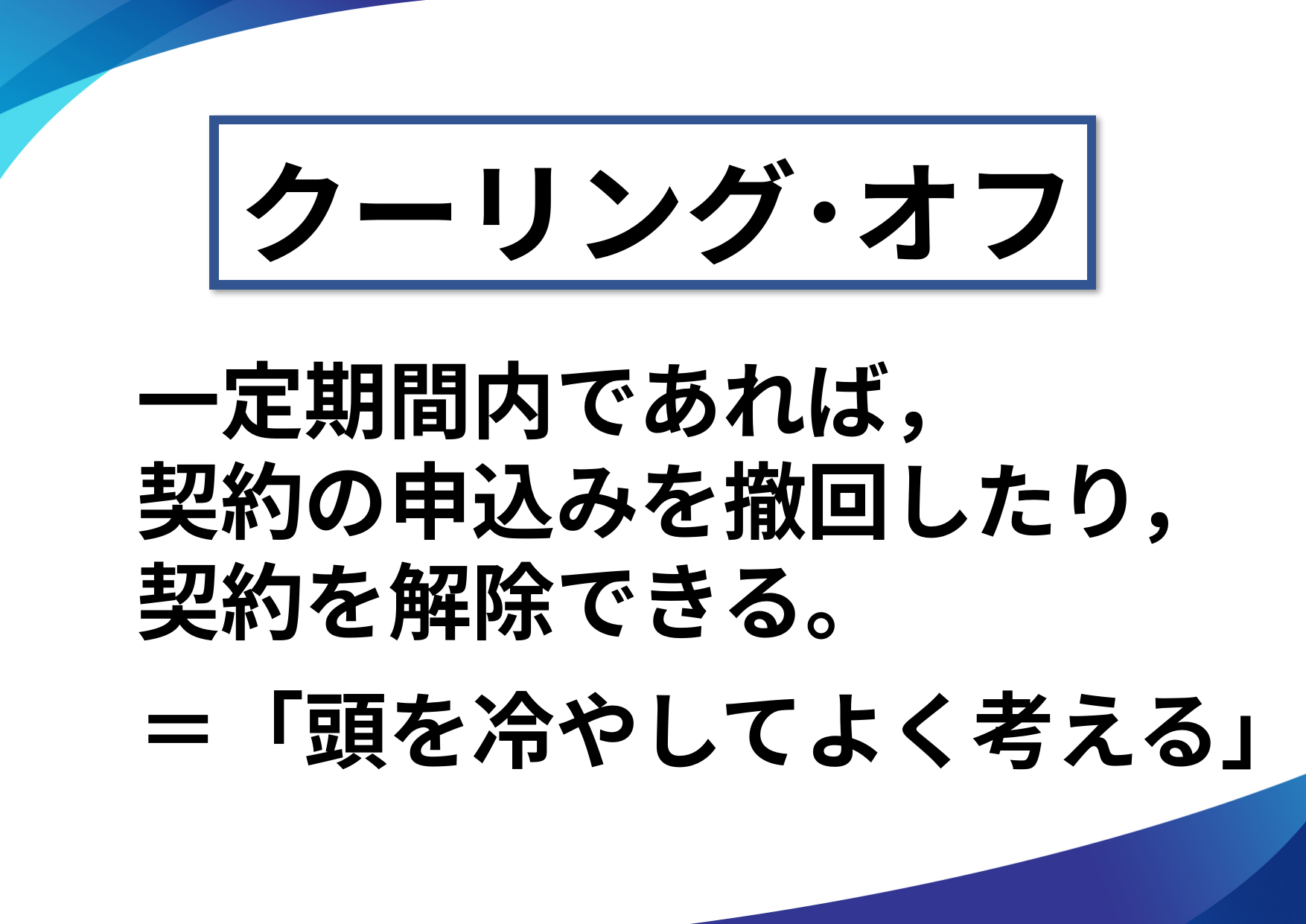

クーリング･オフ
一定期間内であれば，
契約の申込みを撤回したり，
契約を解除できる。
＝「頭を冷やしてよく考える」